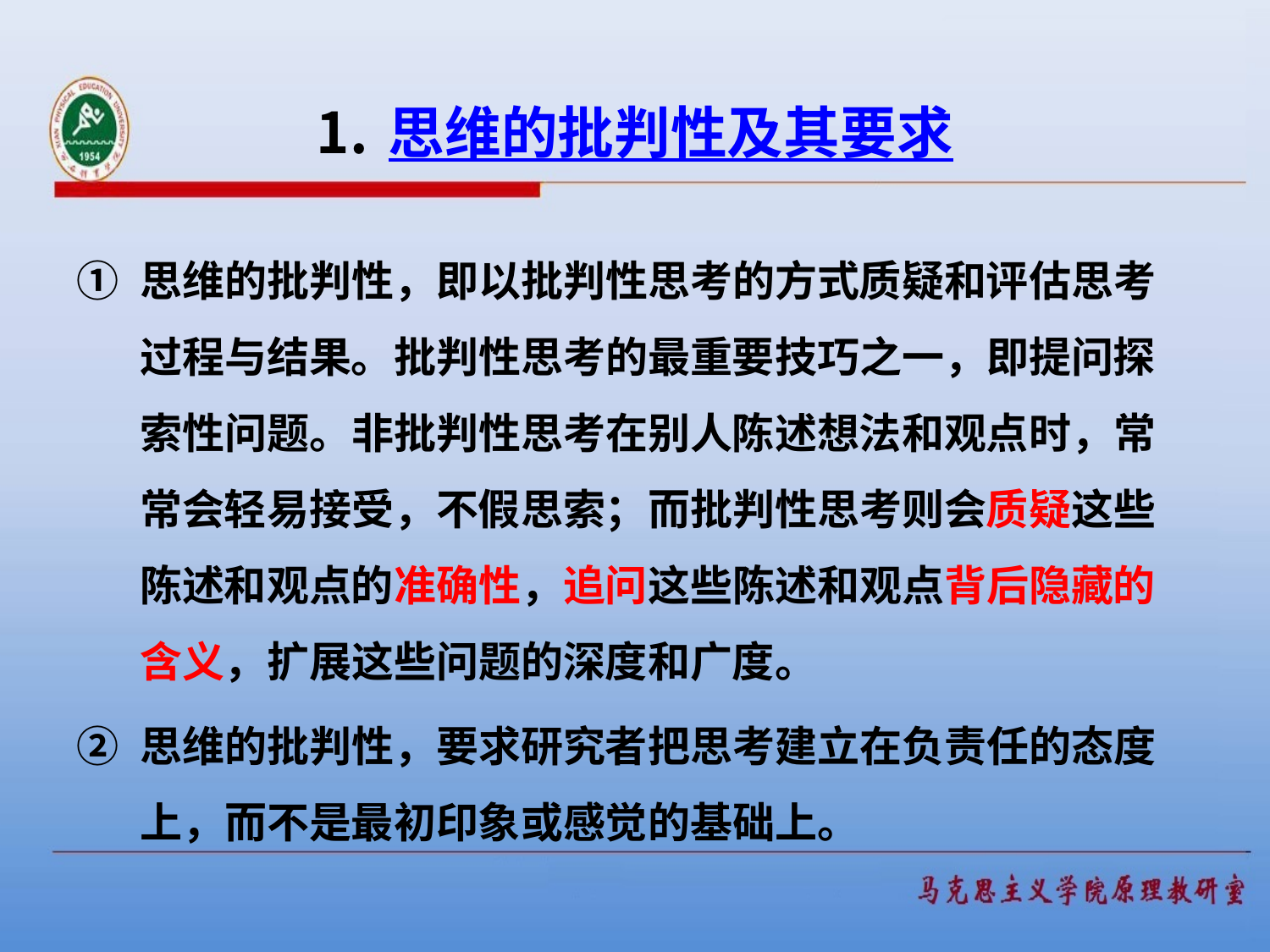

# 思维的批判性及其要求
思维的批判性，即以批判性思考的方式质疑和评估思考过程与结果。批判性思考的最重要技巧之一，即提问探索性问题。非批判性思考在别人陈述想法和观点时，常常会轻易接受，不假思索；而批判性思考则会质疑这些陈述和观点的准确性，追问这些陈述和观点背后隐藏的含义，扩展这些问题的深度和广度。
思维的批判性，要求研究者把思考建立在负责任的态度上，而不是最初印象或感觉的基础上。